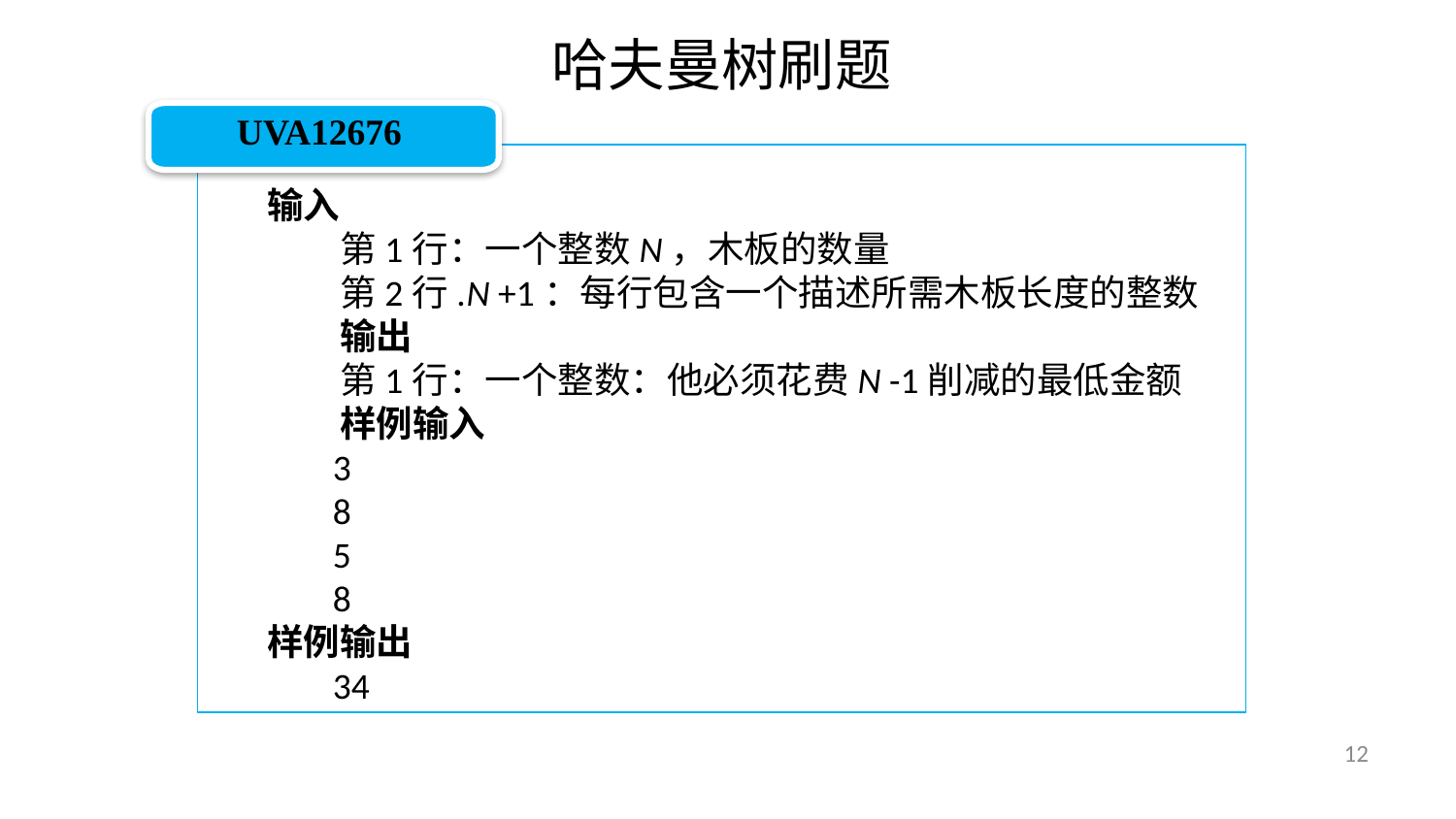

哈夫曼树刷题

UVA12676
输入
第1行：一个整数N，木板的数量
第2行.N +1：每行包含一个描述所需木板长度的整数
输出
第1行：一个整数：他必须花费N -1削减的最低金额
样例输入
        3
        8
        5
        8
样例输出
        34
12